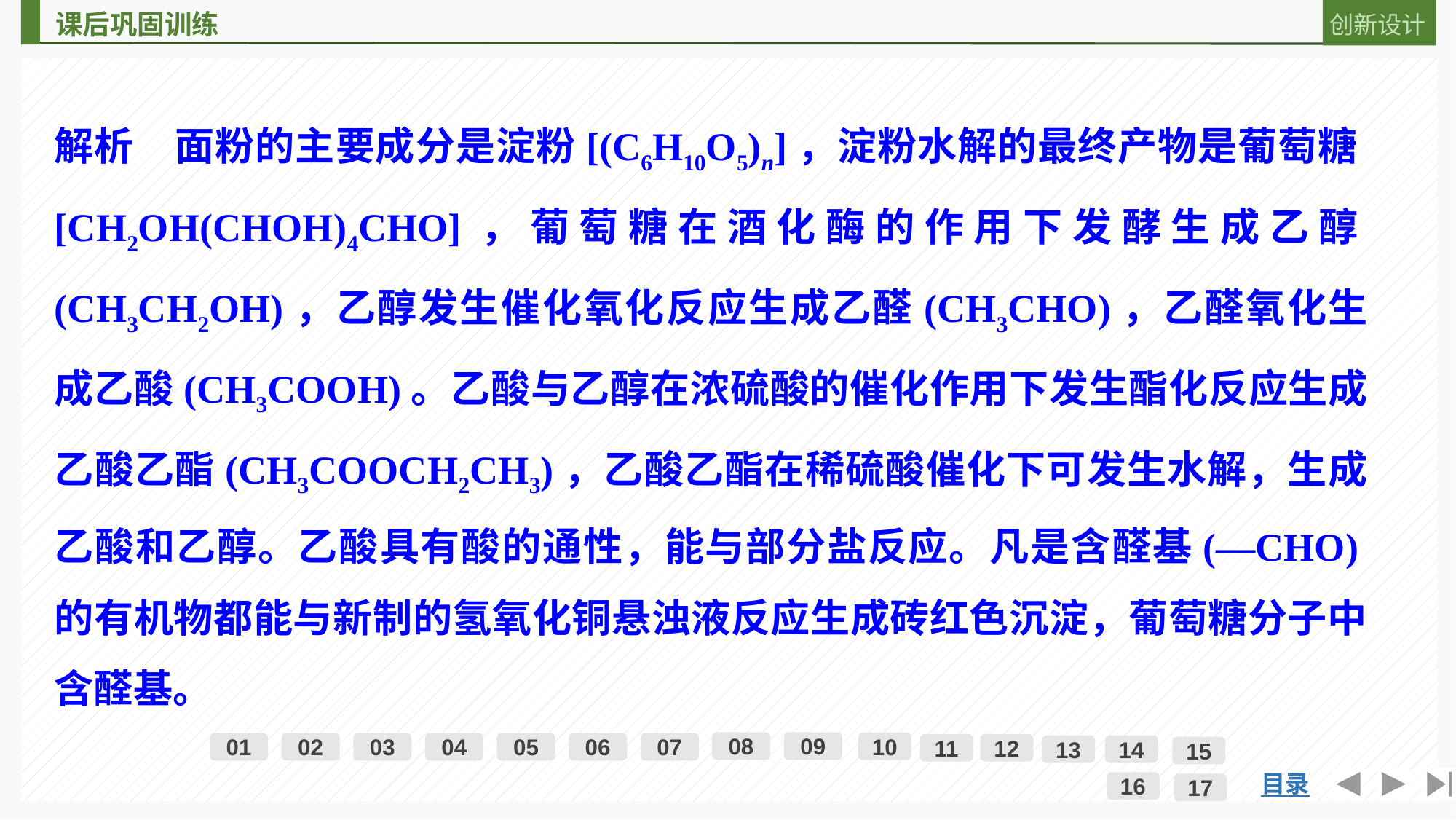

解析　面粉的主要成分是淀粉[(C6H10O5)n]，淀粉水解的最终产物是葡萄糖[CH2OH(CHOH)4CHO]，葡萄糖在酒化酶的作用下发酵生成乙醇(CH3CH2OH)，乙醇发生催化氧化反应生成乙醛(CH3CHO)，乙醛氧化生成乙酸(CH3COOH)。乙酸与乙醇在浓硫酸的催化作用下发生酯化反应生成乙酸乙酯(CH3COOCH2CH3)，乙酸乙酯在稀硫酸催化下可发生水解，生成乙酸和乙醇。乙酸具有酸的通性，能与部分盐反应。凡是含醛基(—CHO)的有机物都能与新制的氢氧化铜悬浊液反应生成砖红色沉淀，葡萄糖分子中含醛基。